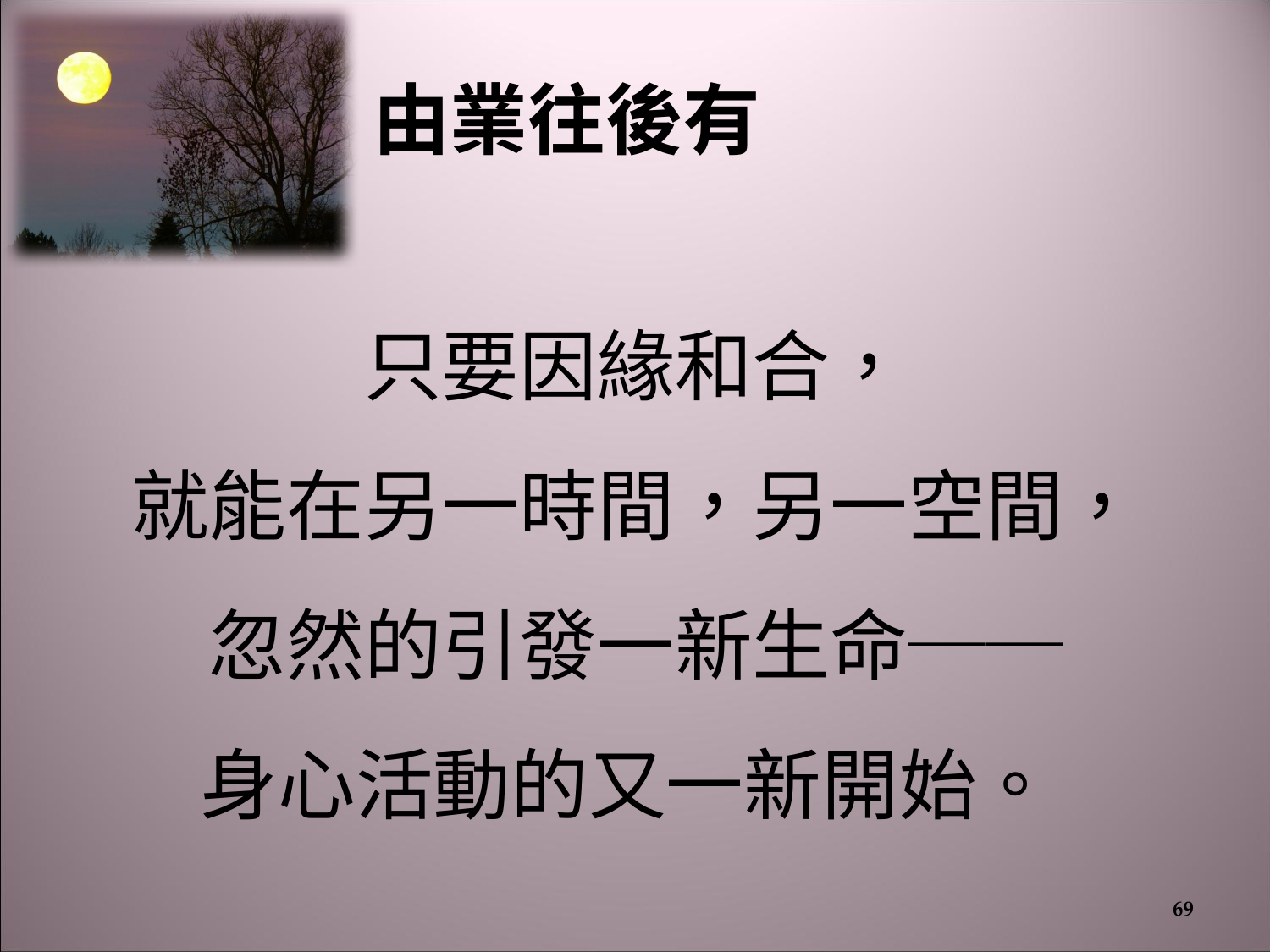

# 由業往後有
只要因緣和合，
就能在另一時間，另一空間，
忽然的引發一新生命──
身心活動的又一新開始。

69